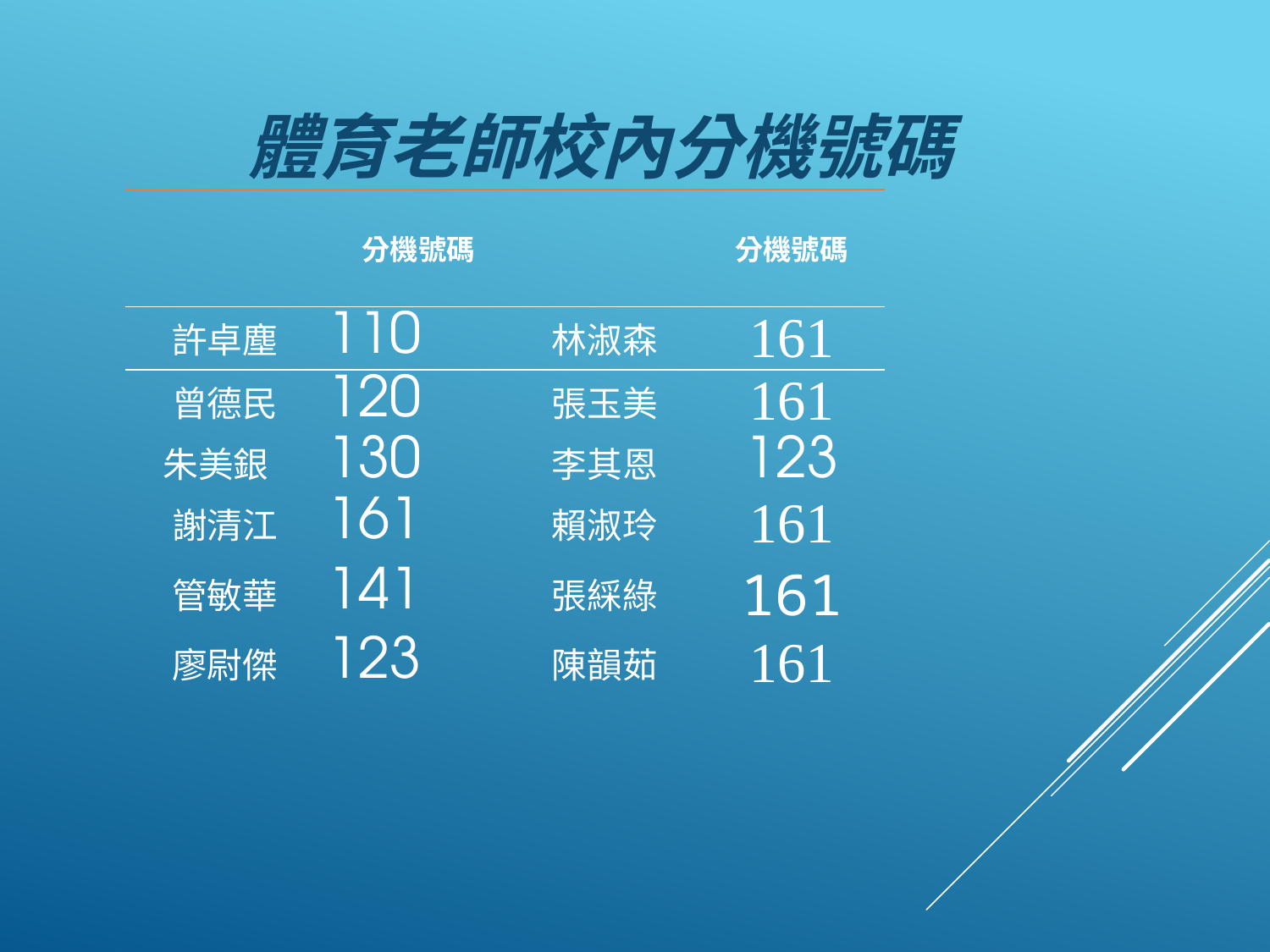

體育老師校內分機號碼
|  | 分機號碼 |  | 分機號碼 |
| --- | --- | --- | --- |
| 許卓塵 | 110 | 林淑森 | 161 |
| 曾德民 | 120 | 張玉美 | 161 |
| 朱美銀 | 130 | 李其恩 | 123 |
| 謝清江 | 161 | 賴淑玲 | 161 |
| 管敏華 | 141 | 張綵綠 | 161 |
| 廖尉傑 | 123 | 陳韻茹 | 161 |
|  |  |  |  |
|  |  |  |  |
|  |  |  |  |
|  |  |  |  |
|  |  |  |  |
|  |  |  |  |